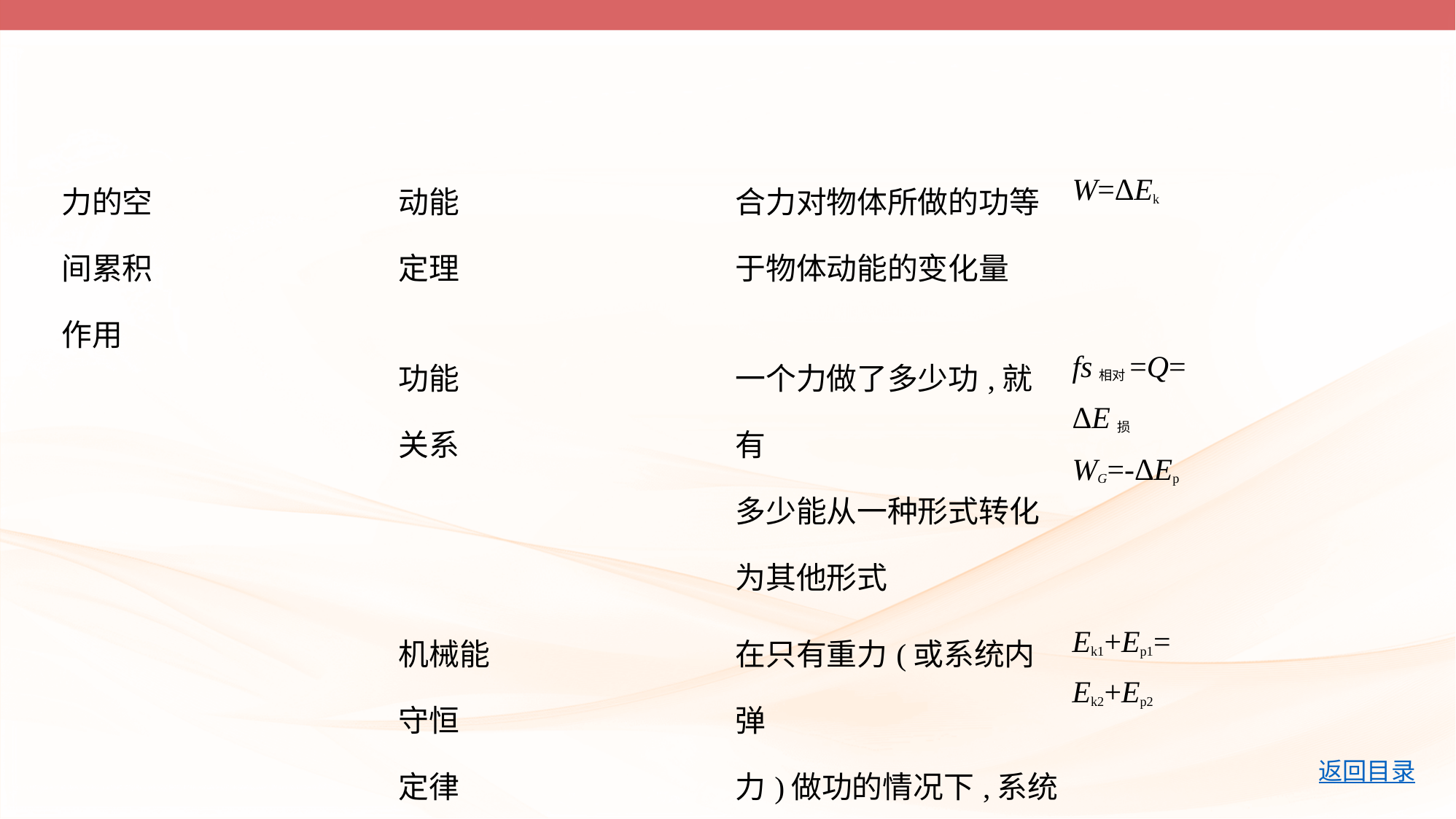

| 力的空 间累积 作用 | 动能 定理 | 合力对物体所做的功等 于物体动能的变化量 | W=ΔEk |
| --- | --- | --- | --- |
|  | 功能 关系 | 一个力做了多少功,就有 多少能从一种形式转化 为其他形式 | fs相对=Q= ΔE损 WG=-ΔEp |
|  | 机械能 守恒 定律 | 在只有重力(或系统内弹 力)做功的情况下,系统 机械能的总量保持不变 | Ek1+Ep1= Ek2+Ep2 |